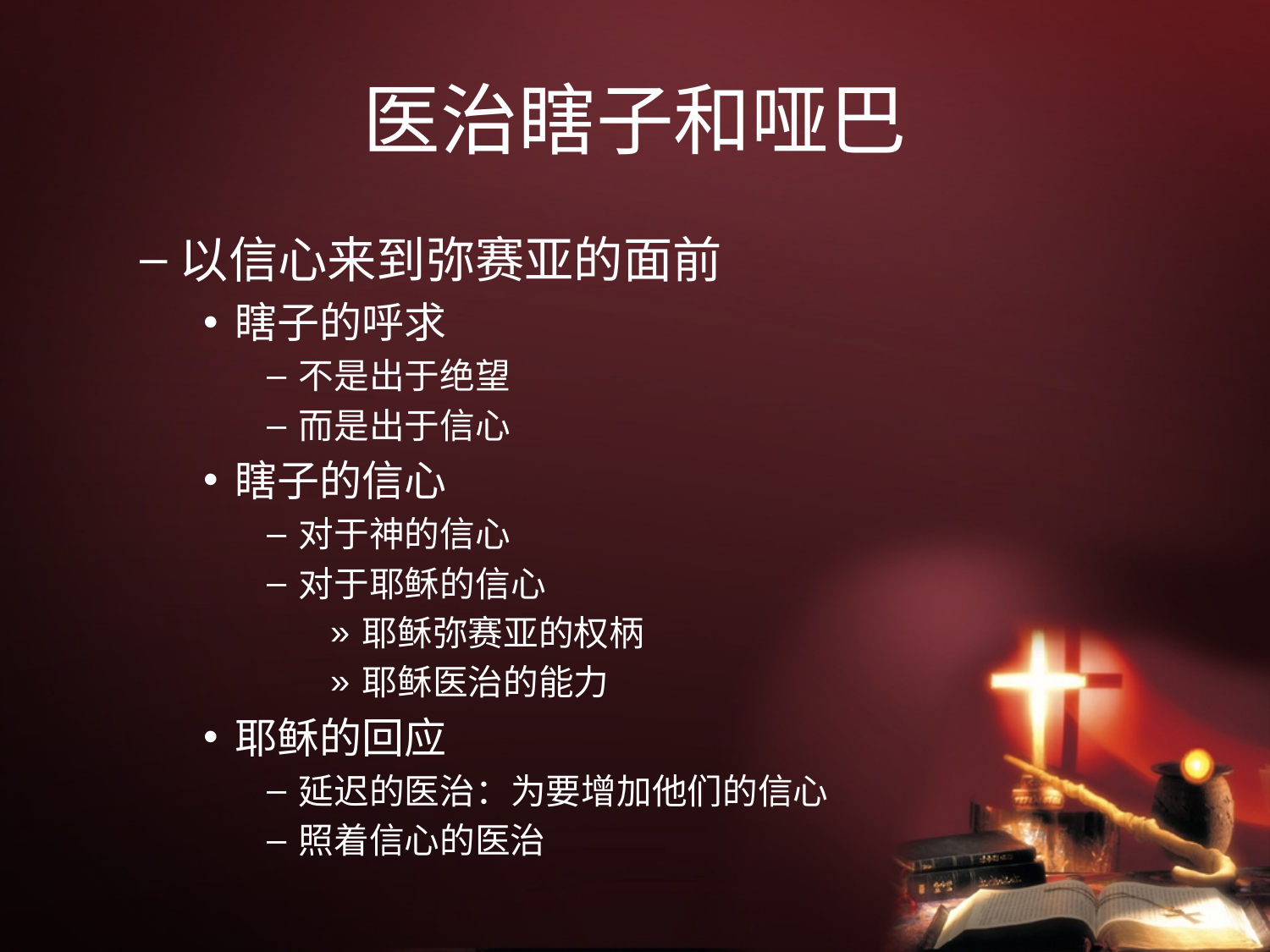

# 医治瞎子和哑巴
以信心来到弥赛亚的面前
瞎子的呼求
不是出于绝望
而是出于信心
瞎子的信心
对于神的信心
对于耶稣的信心
耶稣弥赛亚的权柄
耶稣医治的能力
耶稣的回应
延迟的医治：为要增加他们的信心
照着信心的医治